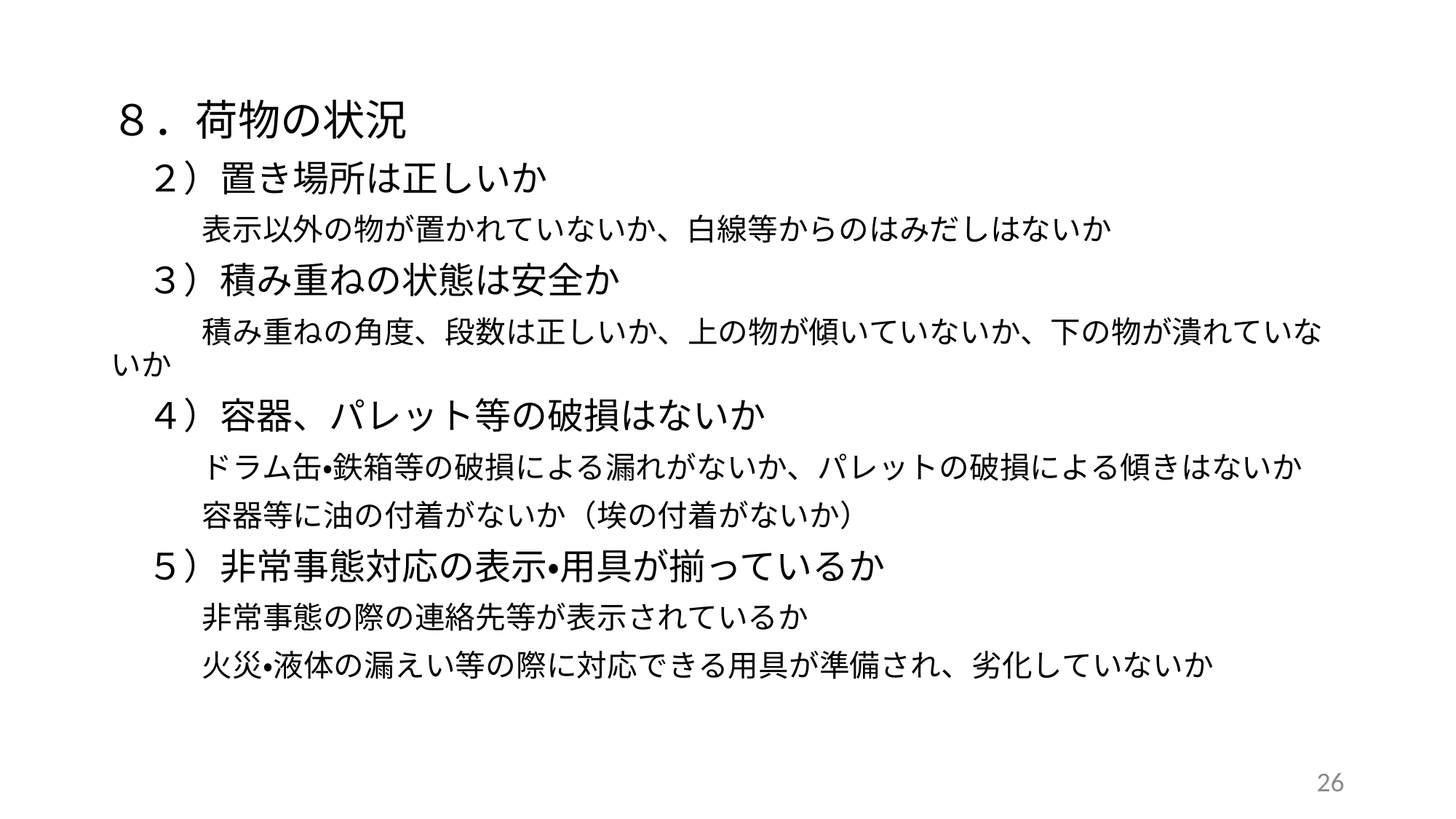

８．荷物の状況
　２）置き場所は正しいか
　　　表示以外の物が置かれていないか、白線等からのはみだしはないか
　３）積み重ねの状態は安全か
　　　積み重ねの角度、段数は正しいか、上の物が傾いていないか、下の物が潰れていないか
　４）容器、パレット等の破損はないか
　　　ドラム缶・鉄箱等の破損による漏れがないか、パレットの破損による傾きはないか
　　　容器等に油の付着がないか（埃の付着がないか）
　５）非常事態対応の表示・用具が揃っているか
　　　非常事態の際の連絡先等が表示されているか
　　　火災・液体の漏えい等の際に対応できる用具が準備され、劣化していないか
26